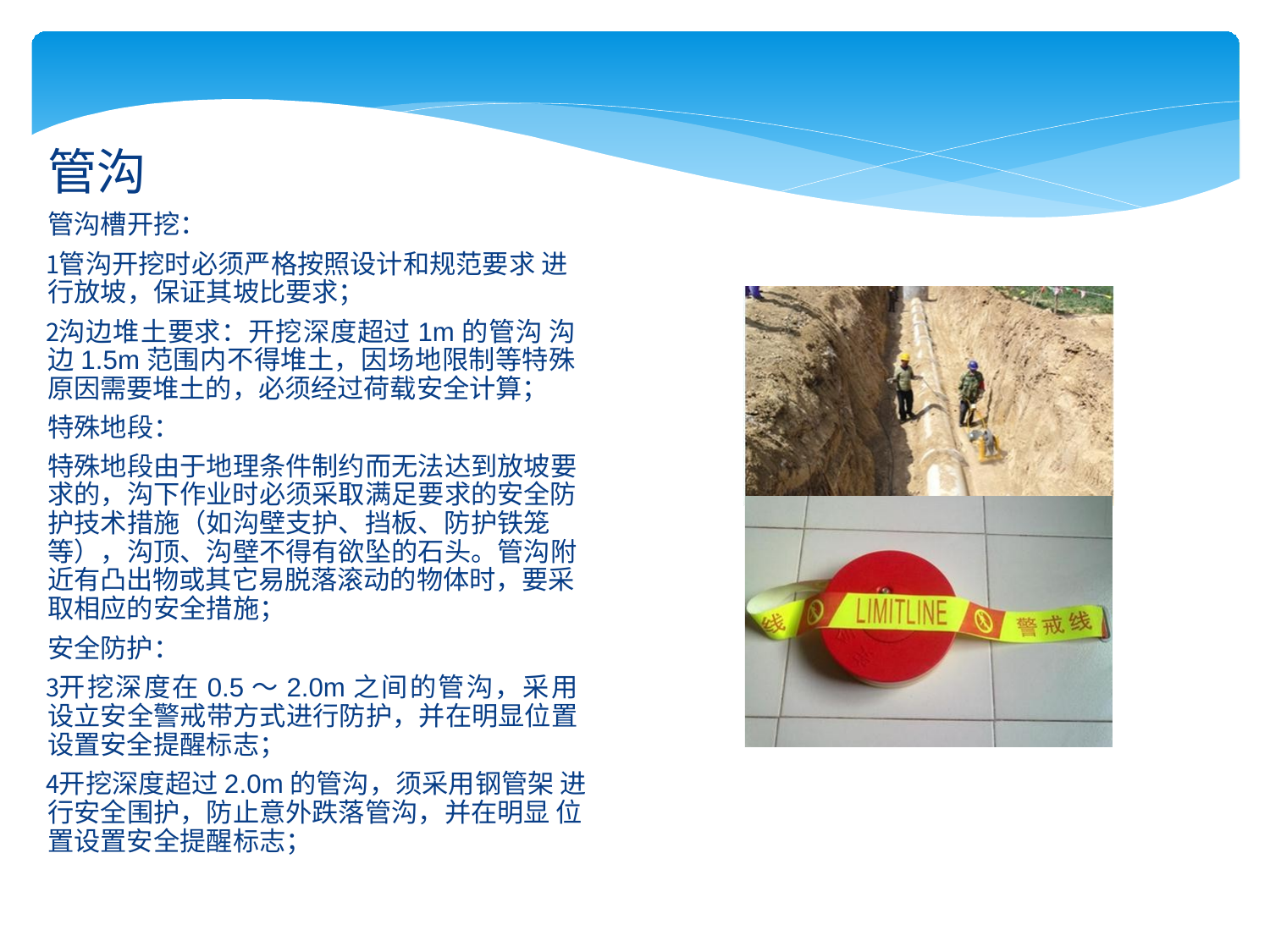

管沟
管沟槽开挖：
管沟开挖时必须严格按照设计和规范要求 进行放坡，保证其坡比要求；
沟边堆土要求：开挖深度超过1m的管沟 沟边1.5m范围内不得堆土，因场地限制等特殊 原因需要堆土的，必须经过荷载安全计算；
特殊地段：
特殊地段由于地理条件制约而无法达到放坡要 求的，沟下作业时必须采取满足要求的安全防 护技术措施（如沟壁支护、挡板、防护铁笼 等），沟顶、沟壁不得有欲坠的石头。管沟附 近有凸出物或其它易脱落滚动的物体时，要采 取相应的安全措施；
安全防护：
开挖深度在0.5～2.0m之间的管沟，采用 设立安全警戒带方式进行防护，并在明显位置 设置安全提醒标志；
开挖深度超过2.0m的管沟，须采用钢管架 进行安全围护，防止意外跌落管沟，并在明显 位置设置安全提醒标志；